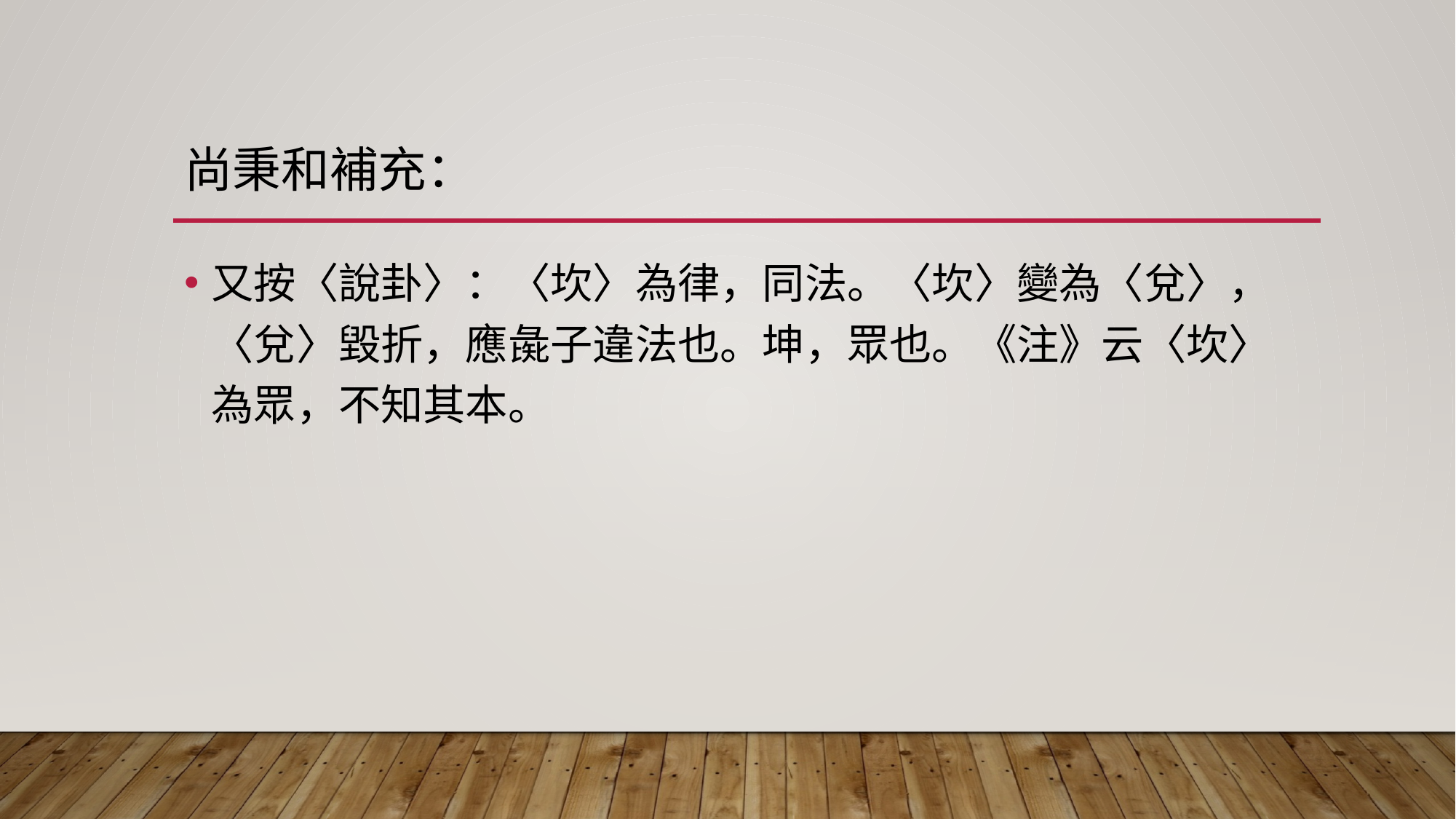

# 尚秉和補充：
又按〈說卦〉：〈坎〉為律，同法。〈坎〉變為〈兌〉，〈兌〉毀折，應彘子違法也。坤，眾也。《注》云〈坎〉為眾，不知其本。